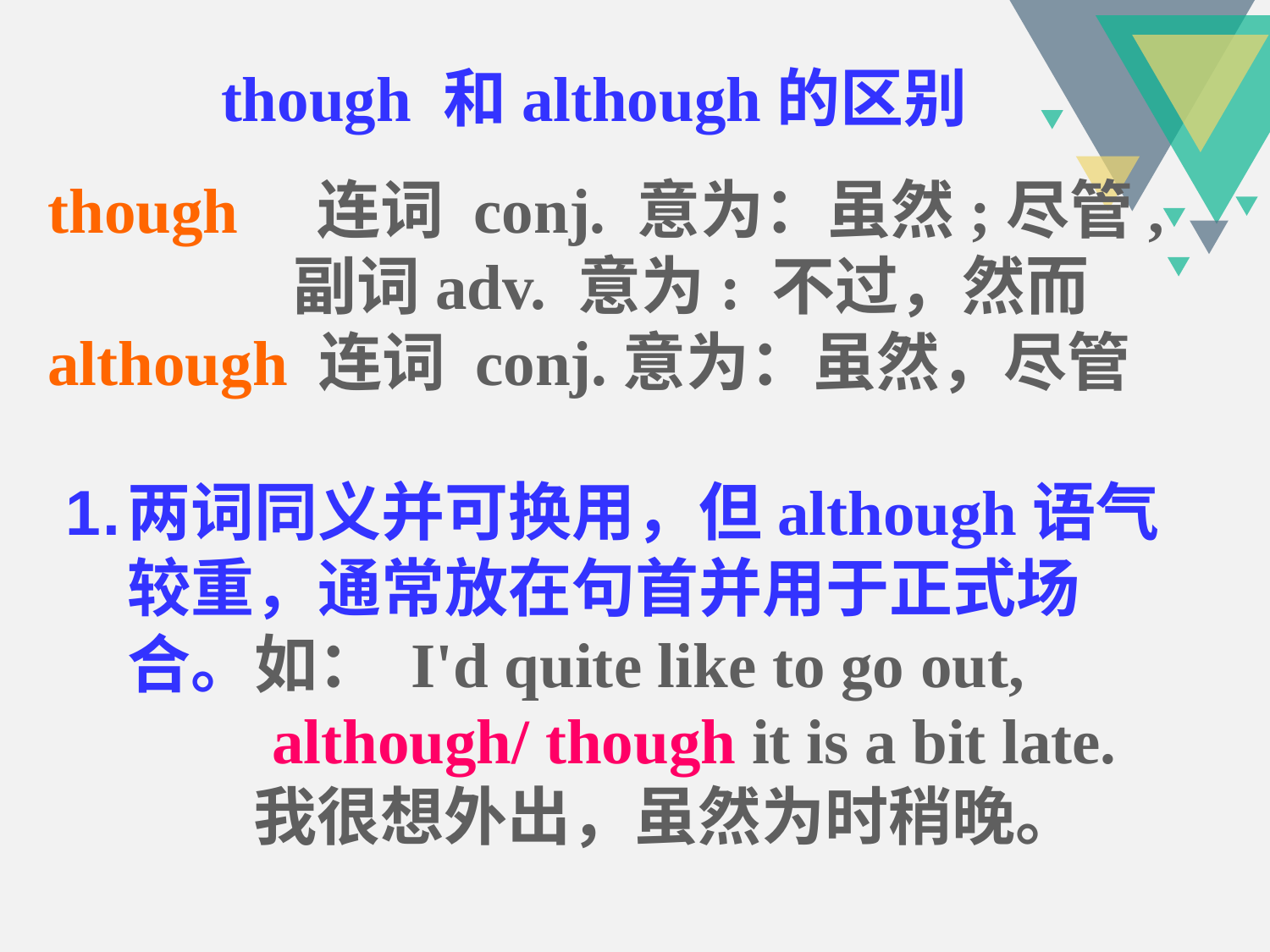

though 和although的区别
though    连词 conj. 意为：虽然;尽管,
                副词adv. 意为: 不过，然而
although 连词 conj.意为：虽然，尽管
两词同义并可换用，但although语气较重，通常放在句首并用于正式场合。如： I'd quite like to go out,
             although/ though it is a bit late.
            我很想外出，虽然为时稍晚。